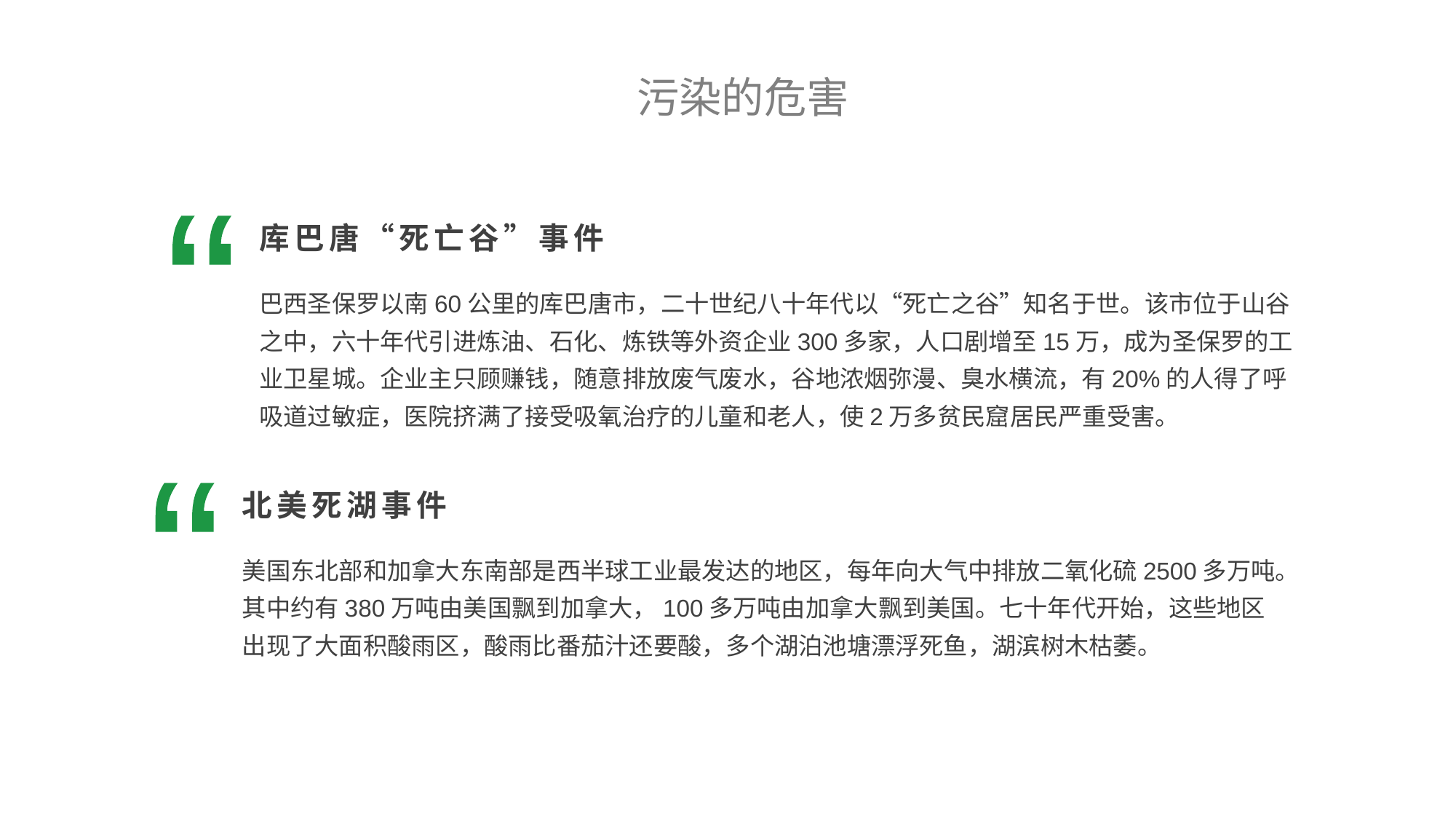

污染的危害
库巴唐“死亡谷”事件
巴西圣保罗以南60公里的库巴唐市，二十世纪八十年代以“死亡之谷”知名于世。该市位于山谷之中，六十年代引进炼油、石化、炼铁等外资企业300多家，人口剧增至15万，成为圣保罗的工业卫星城。企业主只顾赚钱，随意排放废气废水，谷地浓烟弥漫、臭水横流，有20%的人得了呼吸道过敏症，医院挤满了接受吸氧治疗的儿童和老人，使2万多贫民窟居民严重受害。
“
北美死湖事件
美国东北部和加拿大东南部是西半球工业最发达的地区，每年向大气中排放二氧化硫2500多万吨。其中约有380万吨由美国飘到加拿大，100多万吨由加拿大飘到美国。七十年代开始，这些地区出现了大面积酸雨区，酸雨比番茄汁还要酸，多个湖泊池塘漂浮死鱼，湖滨树木枯萎。
“